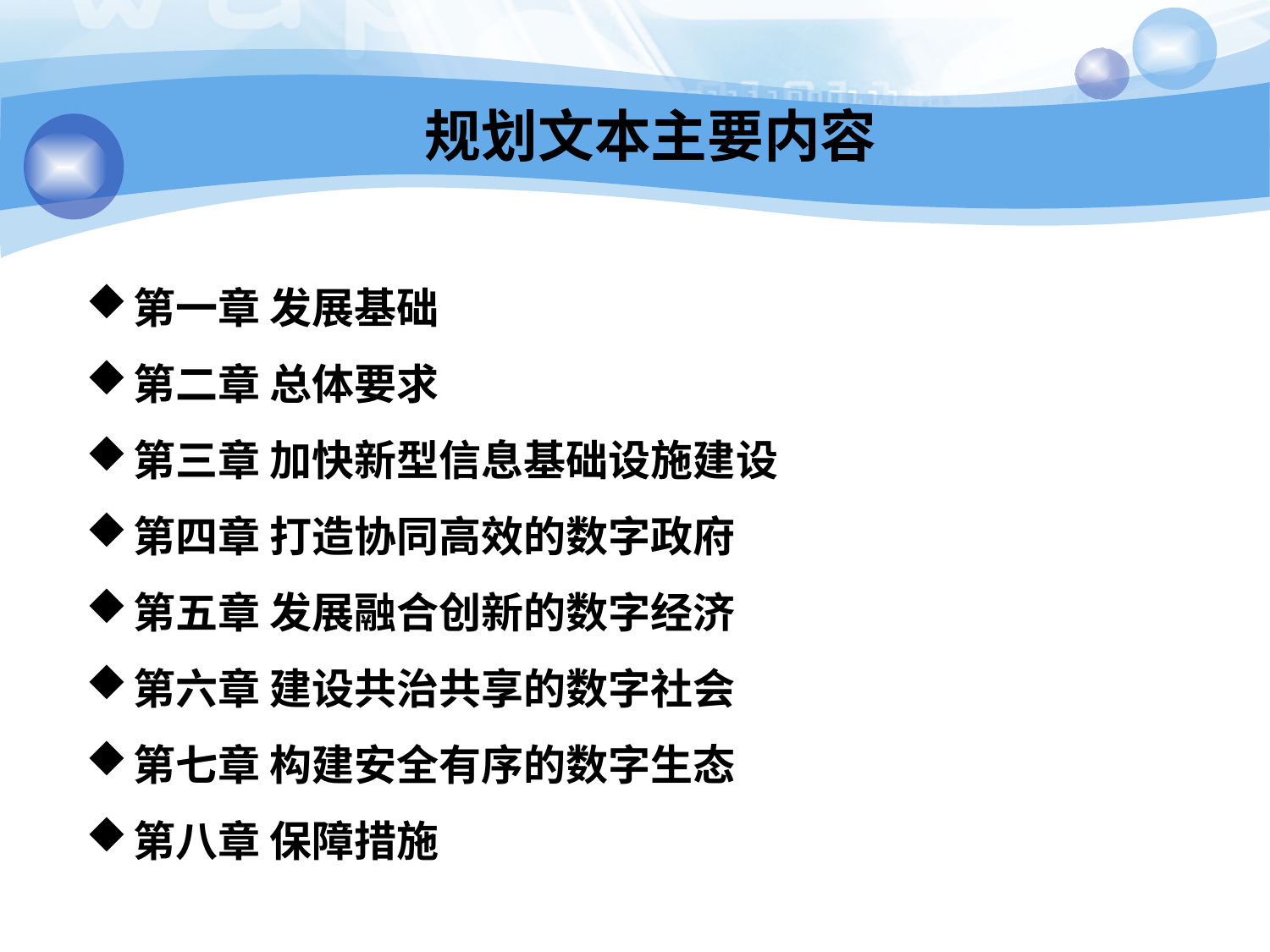

# 规划文本主要内容
第一章 发展基础
第二章 总体要求
第三章 加快新型信息基础设施建设
第四章 打造协同高效的数字政府
第五章 发展融合创新的数字经济
第六章 建设共治共享的数字社会
第七章 构建安全有序的数字生态
第八章 保障措施